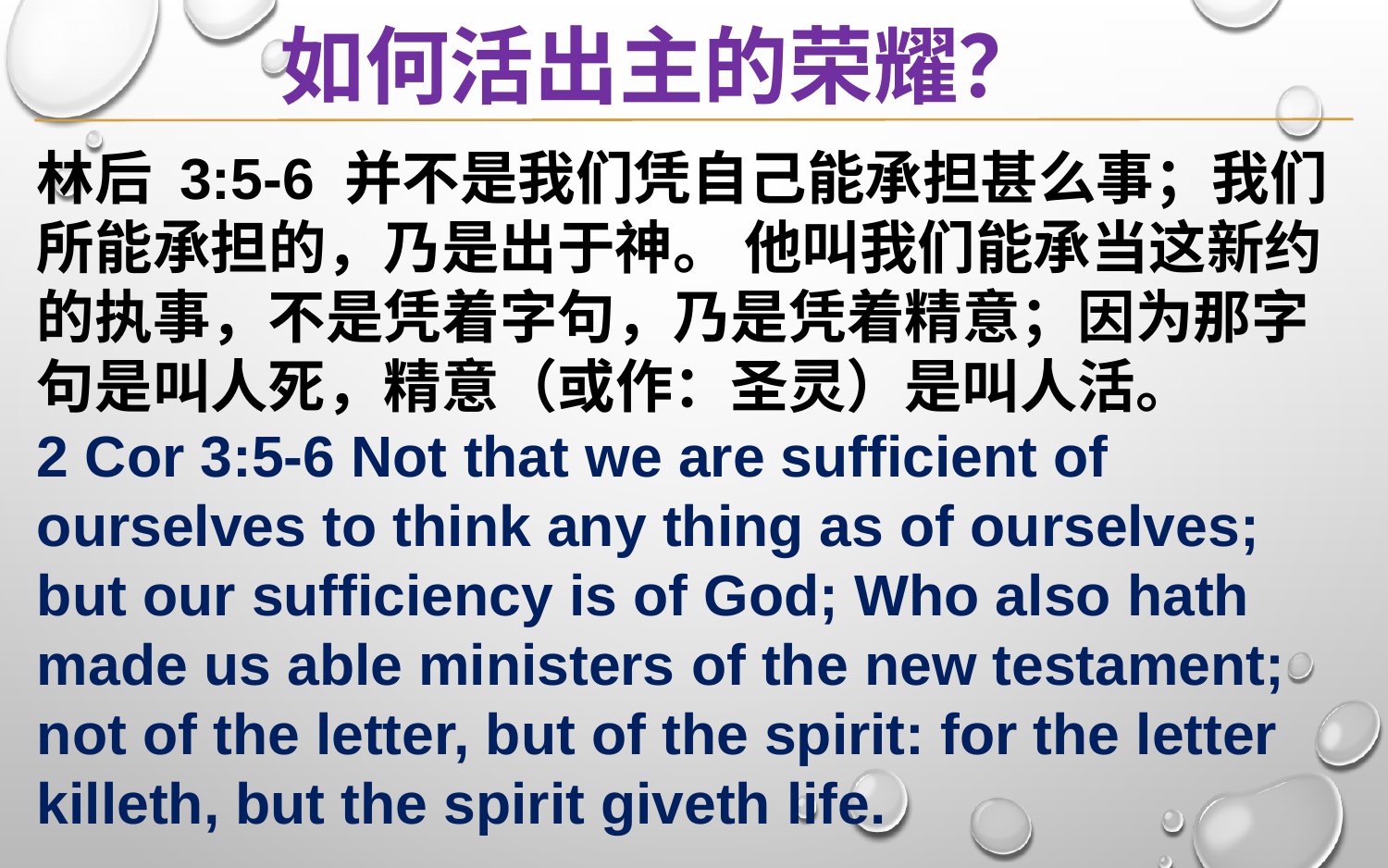

如何活出主的荣耀？
林后 3:5-6 并不是我们凭自己能承担甚么事；我们所能承担的，乃是出于神。 他叫我们能承当这新约的执事，不是凭着字句，乃是凭着精意；因为那字句是叫人死，精意（或作：圣灵）是叫人活。
2 Cor 3:5-6 Not that we are sufficient of ourselves to think any thing as of ourselves; but our sufficiency is of God; Who also hath made us able ministers of the new testament; not of the letter, but of the spirit: for the letter killeth, but the spirit giveth life.